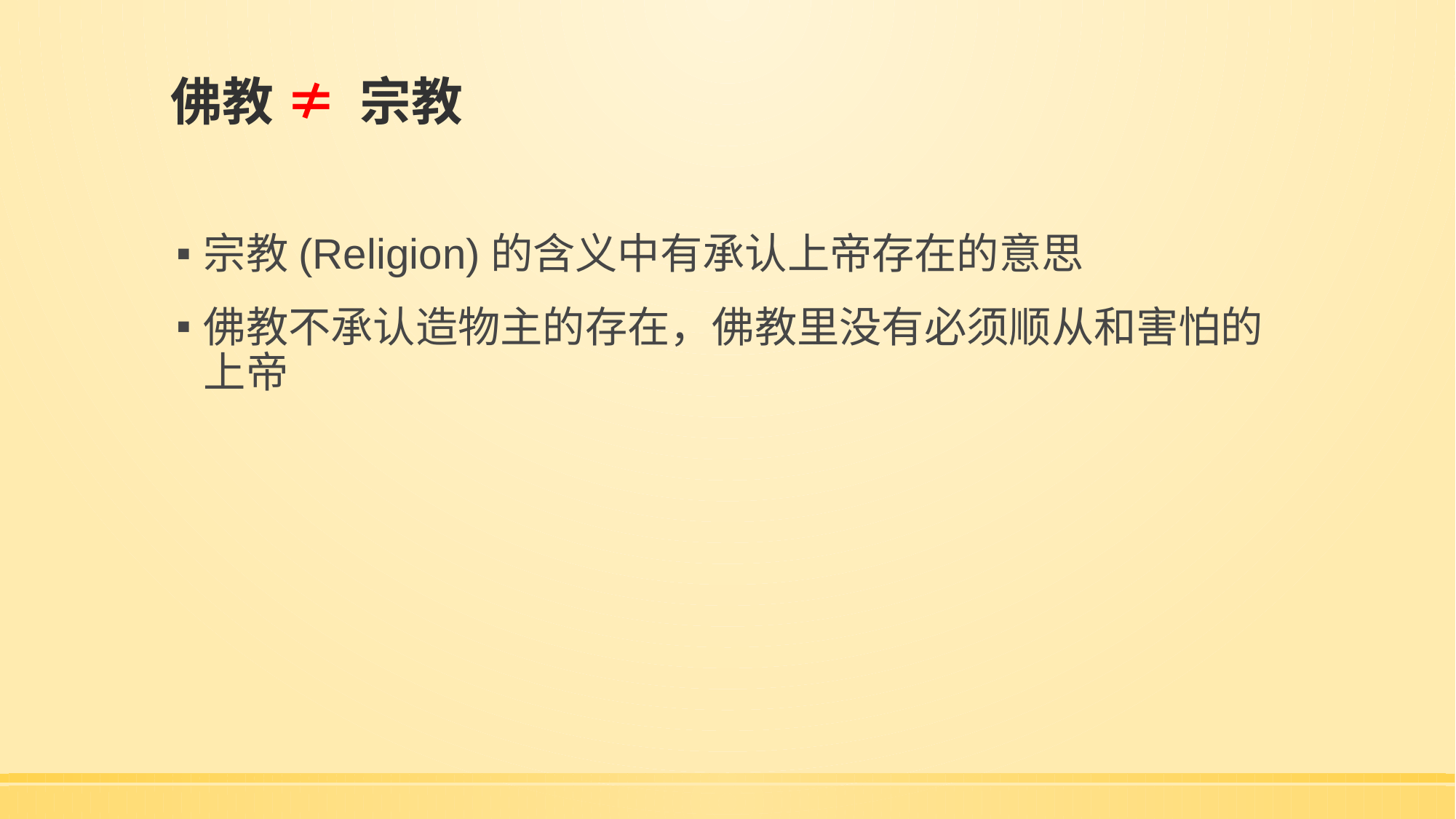

# 佛教 ≠  宗教
宗教(Religion)的含义中有承认上帝存在的意思
佛教不承认造物主的存在，佛教里没有必须顺从和害怕的上帝